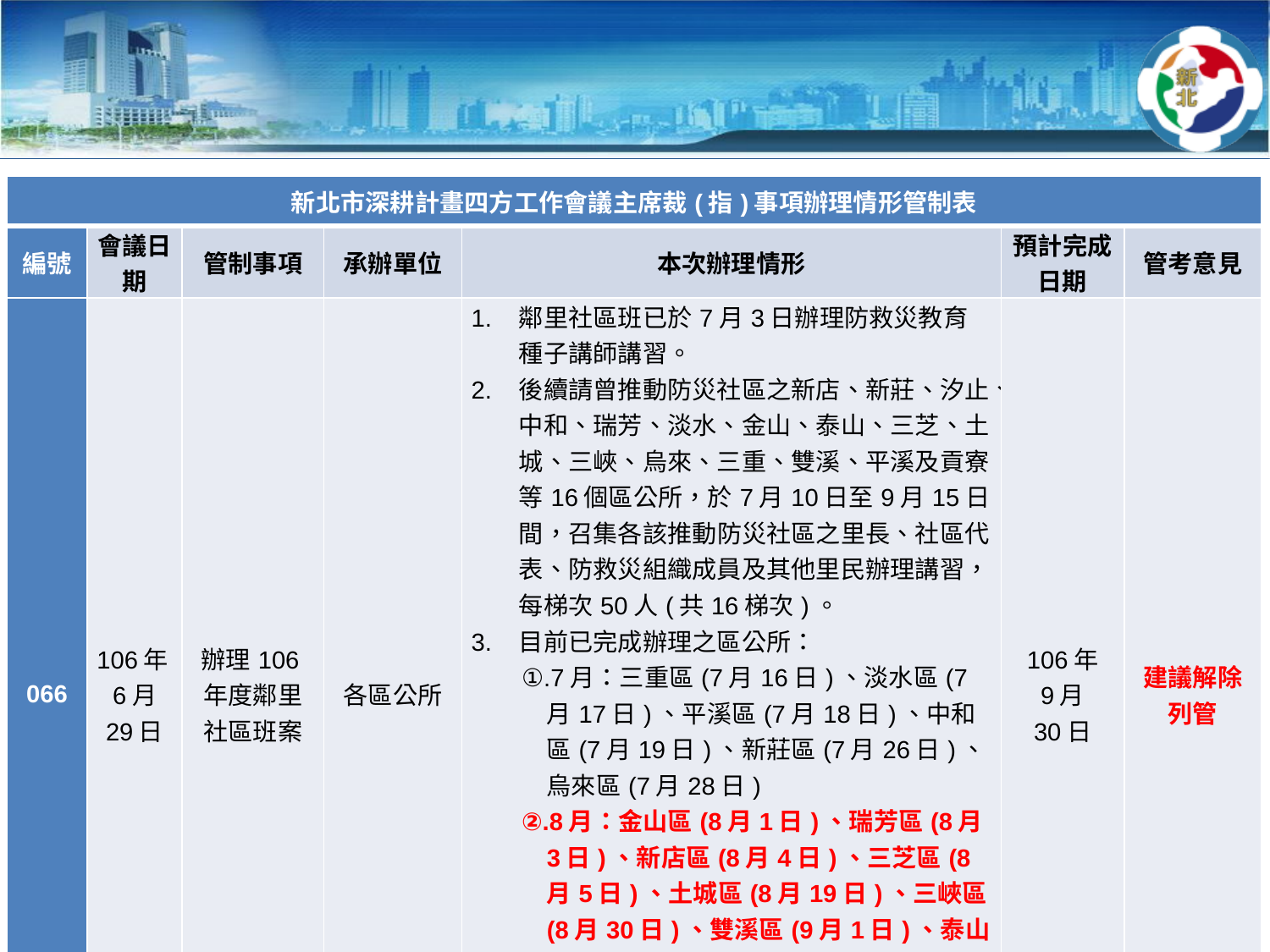

| 新北市深耕計畫四方工作會議主席裁(指)事項辦理情形管制表 |  |  |  |  |  |  |
| --- | --- | --- | --- | --- | --- | --- |
| 編號 | 會議日期 | 管制事項 | 承辦單位 | 本次辦理情形 | 預計完成日期 | 管考意見 |
| 066 | 106年6月 29日 | 辦理106年度鄰里社區班案 | 各區公所 | 鄰里社區班已於7月3日辦理防救災教育種子講師講習。 後續請曾推動防災社區之新店、新莊、汐止、中和、瑞芳、淡水、金山、泰山、三芝、土城、三峽、烏來、三重、雙溪、平溪及貢寮等16個區公所，於7月10日至9月15日間，召集各該推動防災社區之里長、社區代表、防救災組織成員及其他里民辦理講習，每梯次50人(共16梯次)。 目前已完成辦理之區公所： 7月：三重區(7月16日)、淡水區(7月17日)、平溪區(7月18日)、中和區(7月19日)、新莊區(7月26日)、烏來區(7月28日) 8月：金山區(8月1日)、瑞芳區(8月3日)、新店區(8月4日)、三芝區(8月5日)、土城區(8月19日)、三峽區(8月30日)、雙溪區(9月1日)、泰山區(9月4日) 請相關區公所於訓練課程結束後2週內將訓練成果資料(包含簽到表、成果表、意見調查表等)提報本府備查。 | 106年 9月 30日 | 建議解除列管 |
12